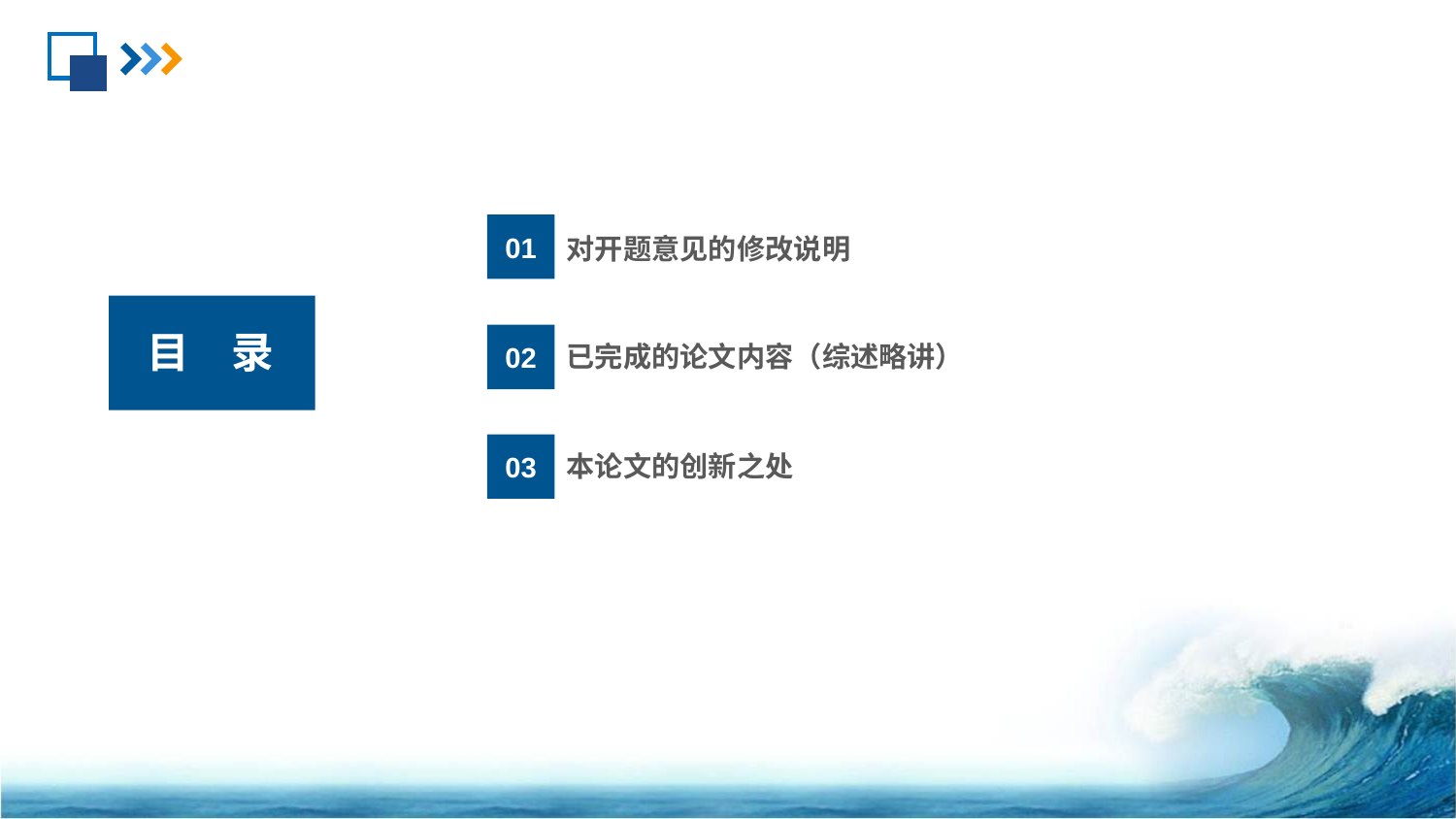

01
　对开题意见的修改说明

目　录
02
　已完成的论文内容（综述略讲）
03
　本论文的创新之处